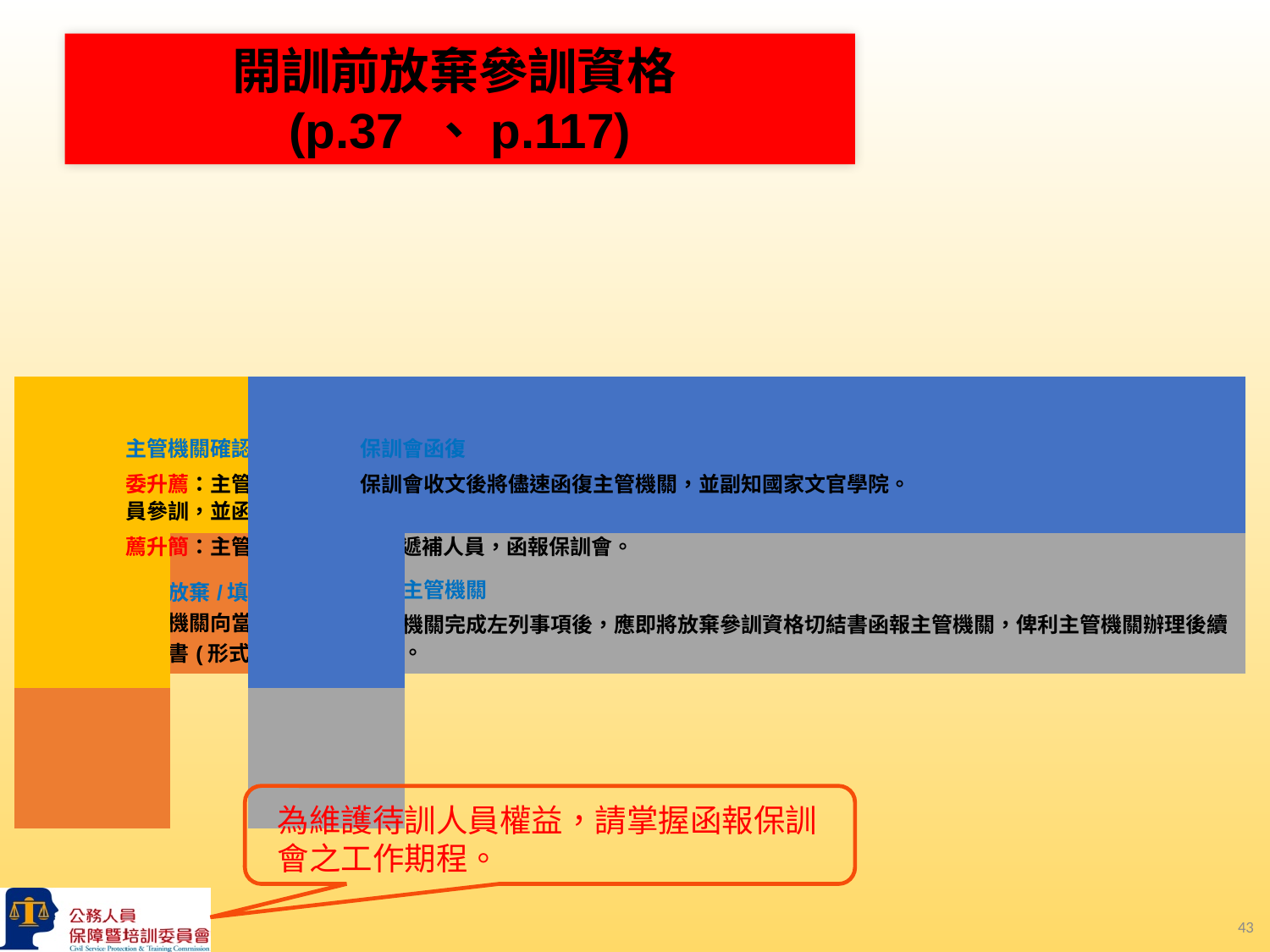

開訓前放棄參訓資格(p.37 、p.117)
確認放棄/填具放棄參訓資格切結書
函報主管機關
服務機關完成左列事項後，應即將放棄參訓資格切結書函報主管機關，俾利主管機關辦理後續事宜。
主管機關確認有無需遞補
薦升簡：主管機關於函文敘明遞補人員，函報保訓會。
保訓會函復
保訓會收文後將儘速函復主管機關，並副知國家文官學院。

為維護待訓人員權益，請掌握函報保訓會之工作期程。
43